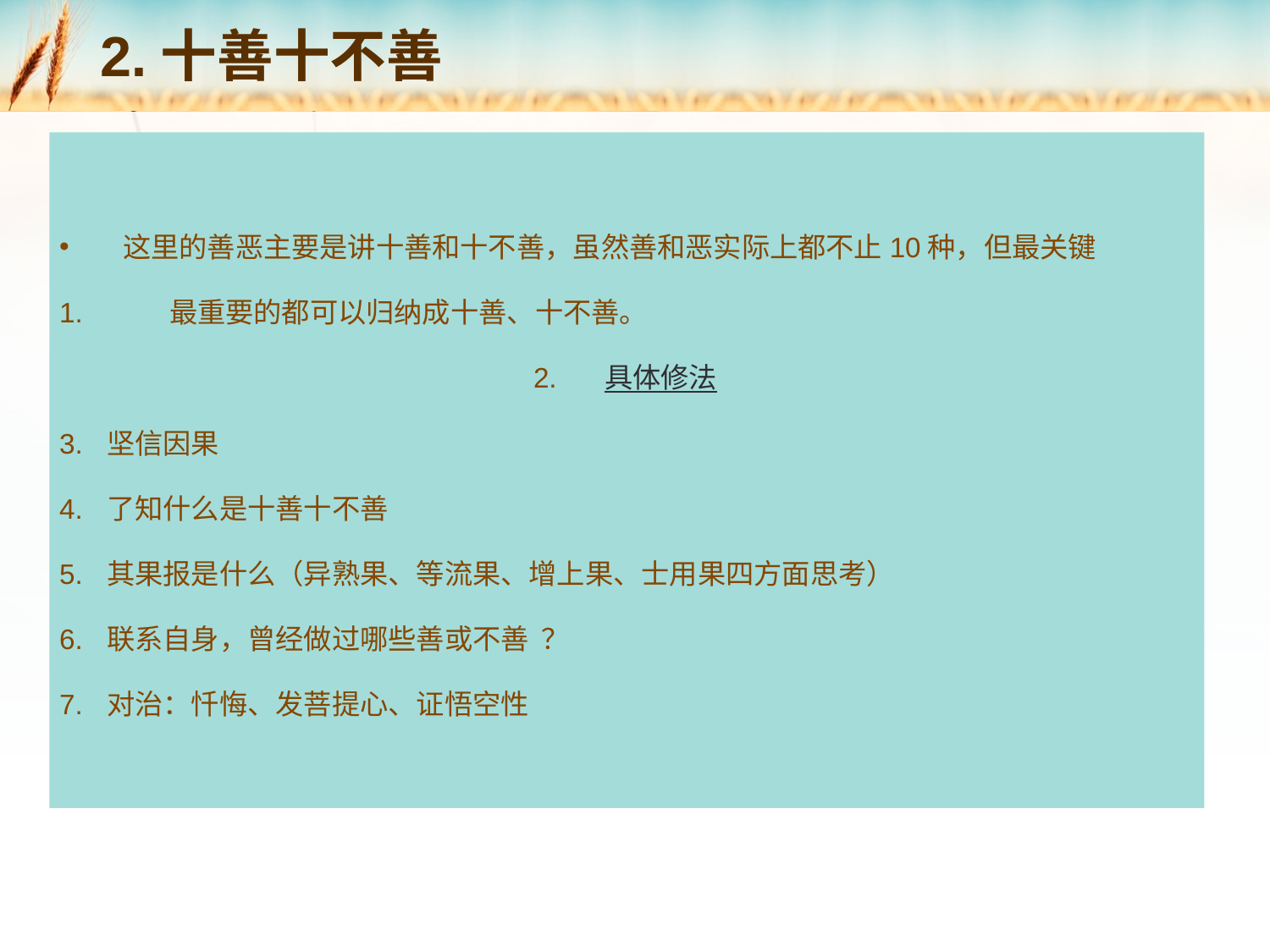

# 2.十善十不善

这里的善恶主要是讲十善和十不善，虽然善和恶实际上都不止10种，但最关键
     最重要的都可以归纳成十善、十不善。
具体修法
坚信因果
了知什么是十善十不善
其果报是什么（异熟果、等流果、增上果、士用果四方面思考）
联系自身，曾经做过哪些善或不善  ？
对治：忏悔、发菩提心、证悟空性